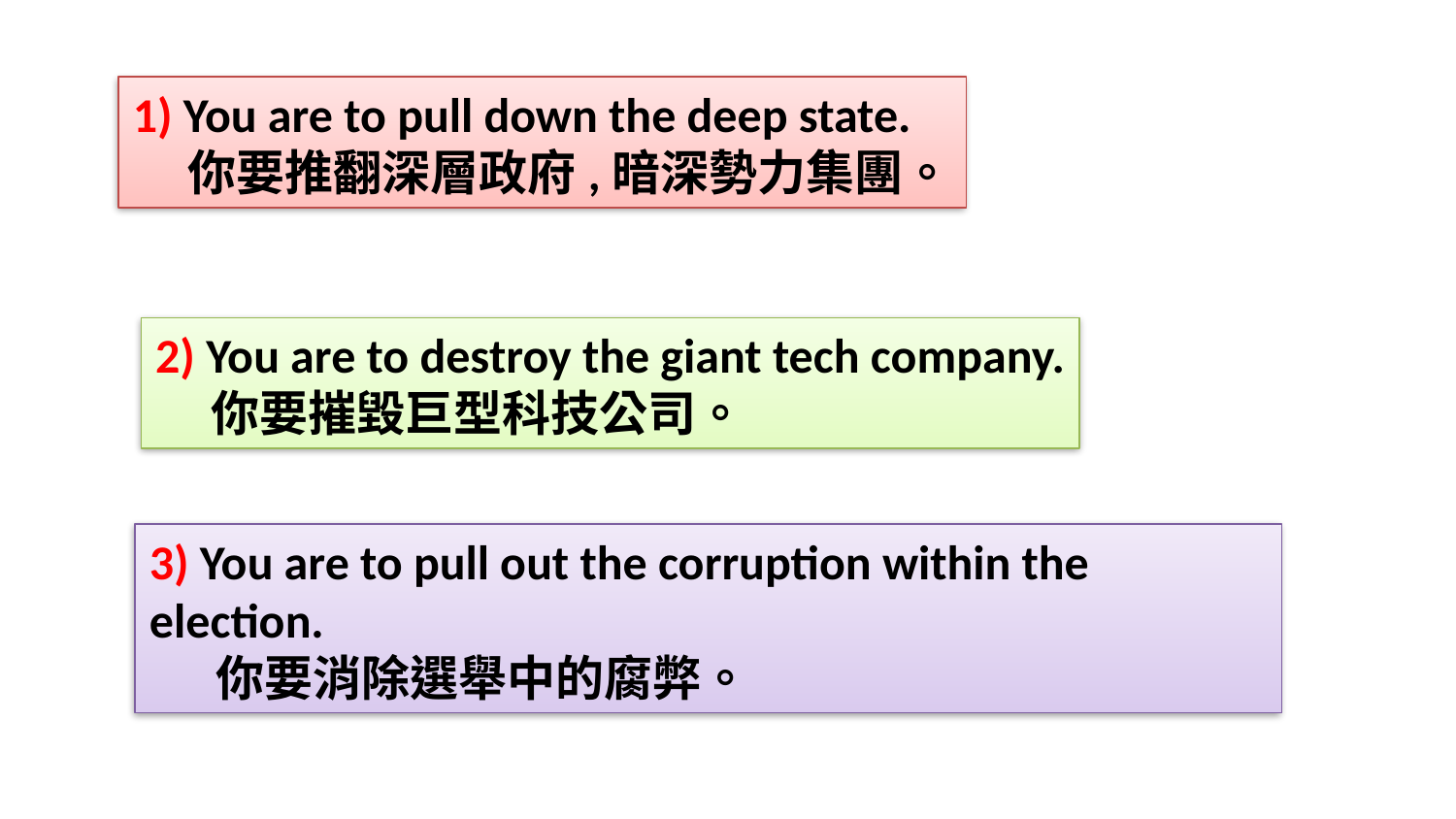

1) You are to pull down the deep state.
    你要推翻深層政府,暗深勢力集團。
2) You are to destroy the giant tech company.
    你要摧毀巨型科技公司。
3) You are to pull out the corruption within the election.
     你要消除選舉中的腐弊。